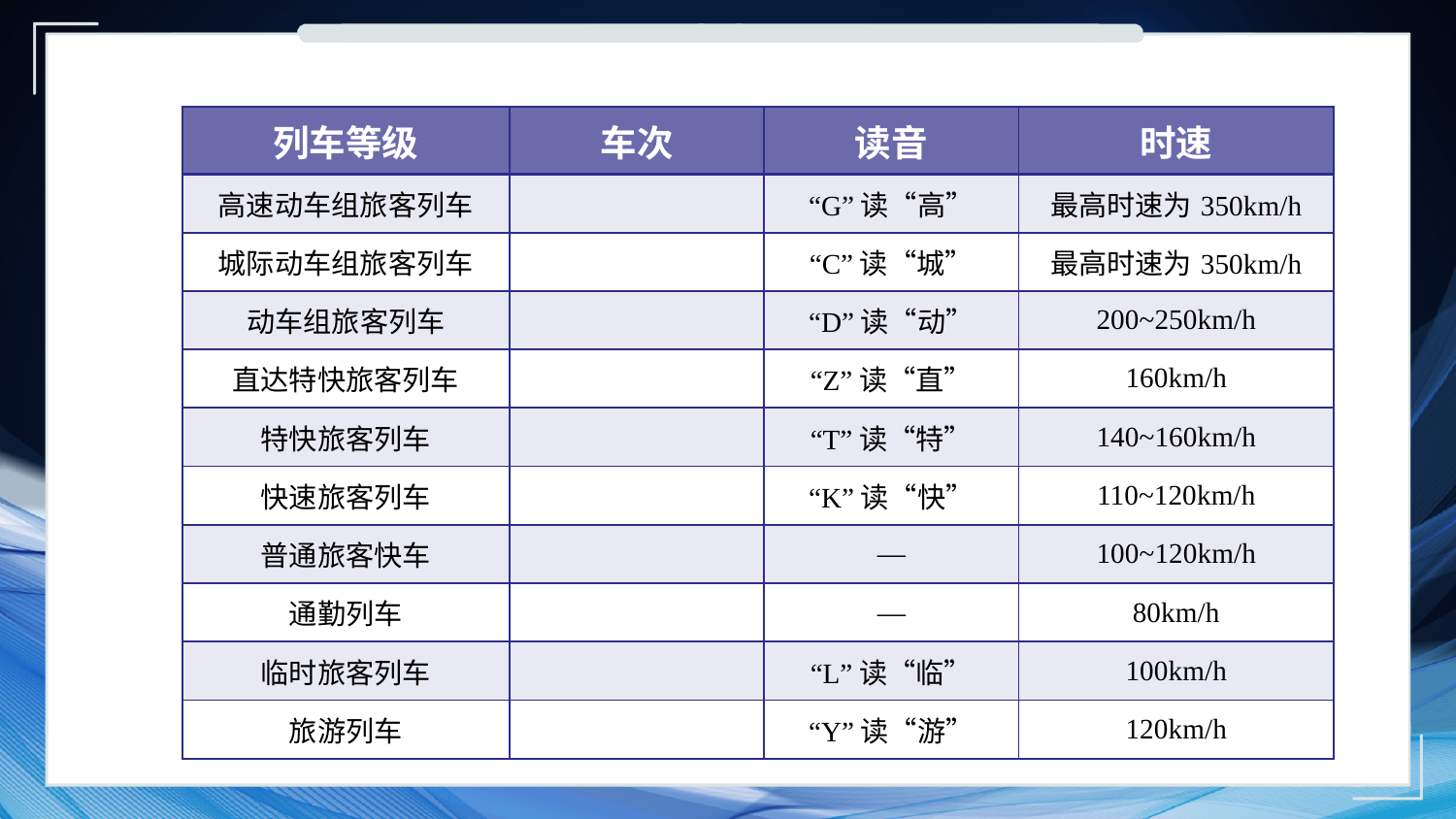

| 列车等级 | 车次 | 读音 | 时速 |
| --- | --- | --- | --- |
| 高速动车组旅客列车 |  | “G”读“高” | 最高时速为350km/h |
| 城际动车组旅客列车 |  | “C”读“城” | 最高时速为350km/h |
| 动车组旅客列车 |  | “D”读“动” | 200~250km/h |
| 直达特快旅客列车 |  | “Z”读“直” | 160km/h |
| 特快旅客列车 |  | “T”读“特” | 140~160km/h |
| 快速旅客列车 |  | “K”读“快” | 110~120km/h |
| 普通旅客快车 |  | — | 100~120km/h |
| 通勤列车 |  | — | 80km/h |
| 临时旅客列车 |  | “L”读“临” | 100km/h |
| 旅游列车 |  | “Y”读“游” | 120km/h |